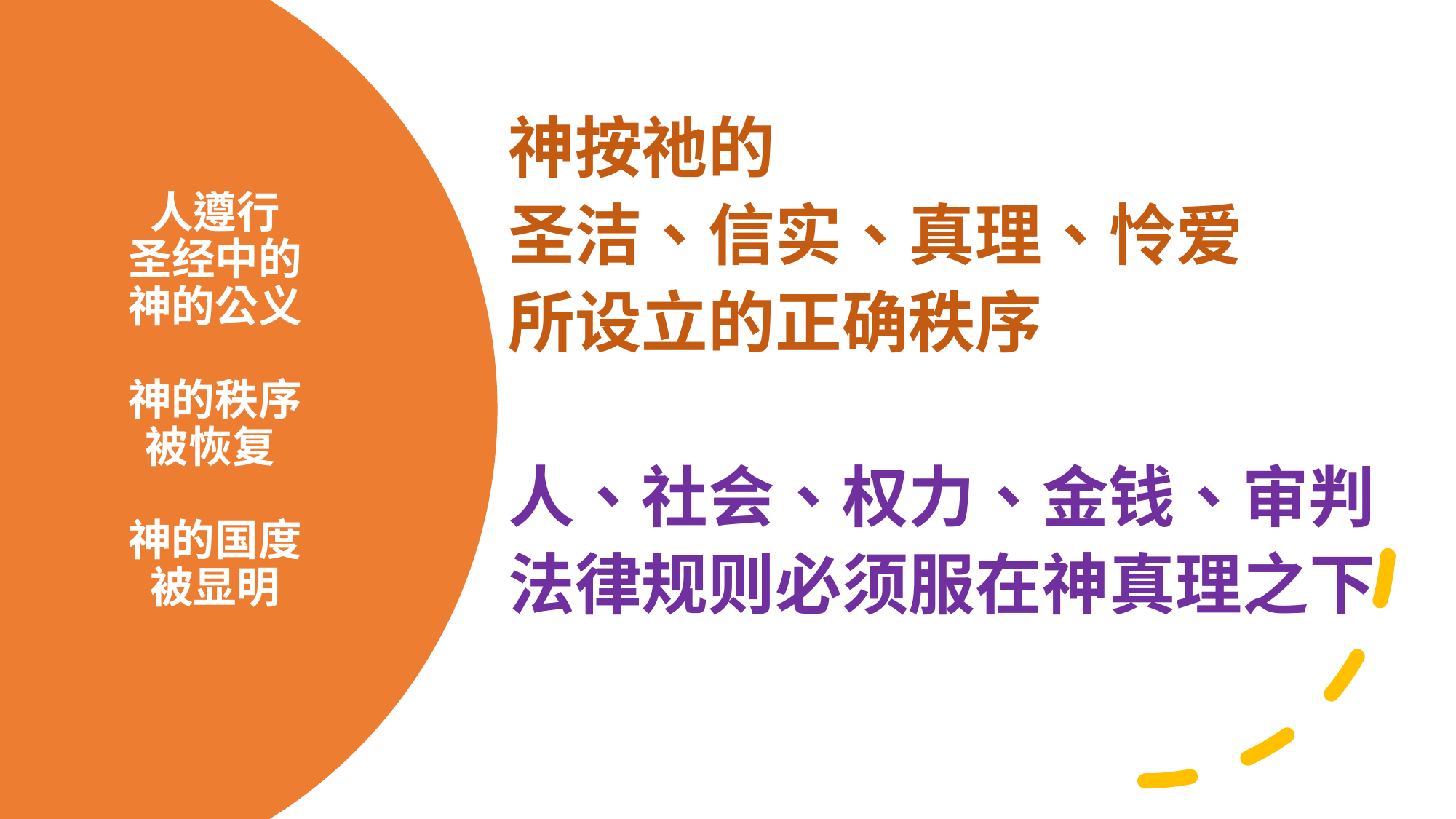

神按祂的
圣洁、信实、真理、怜爱
所设立的正确秩序

人、社会、权力、金钱、审判
法律规则必须服在神真理之下
# 人遵行 圣经中的 神的公义 神的秩序 被恢复 神的国度 被显明